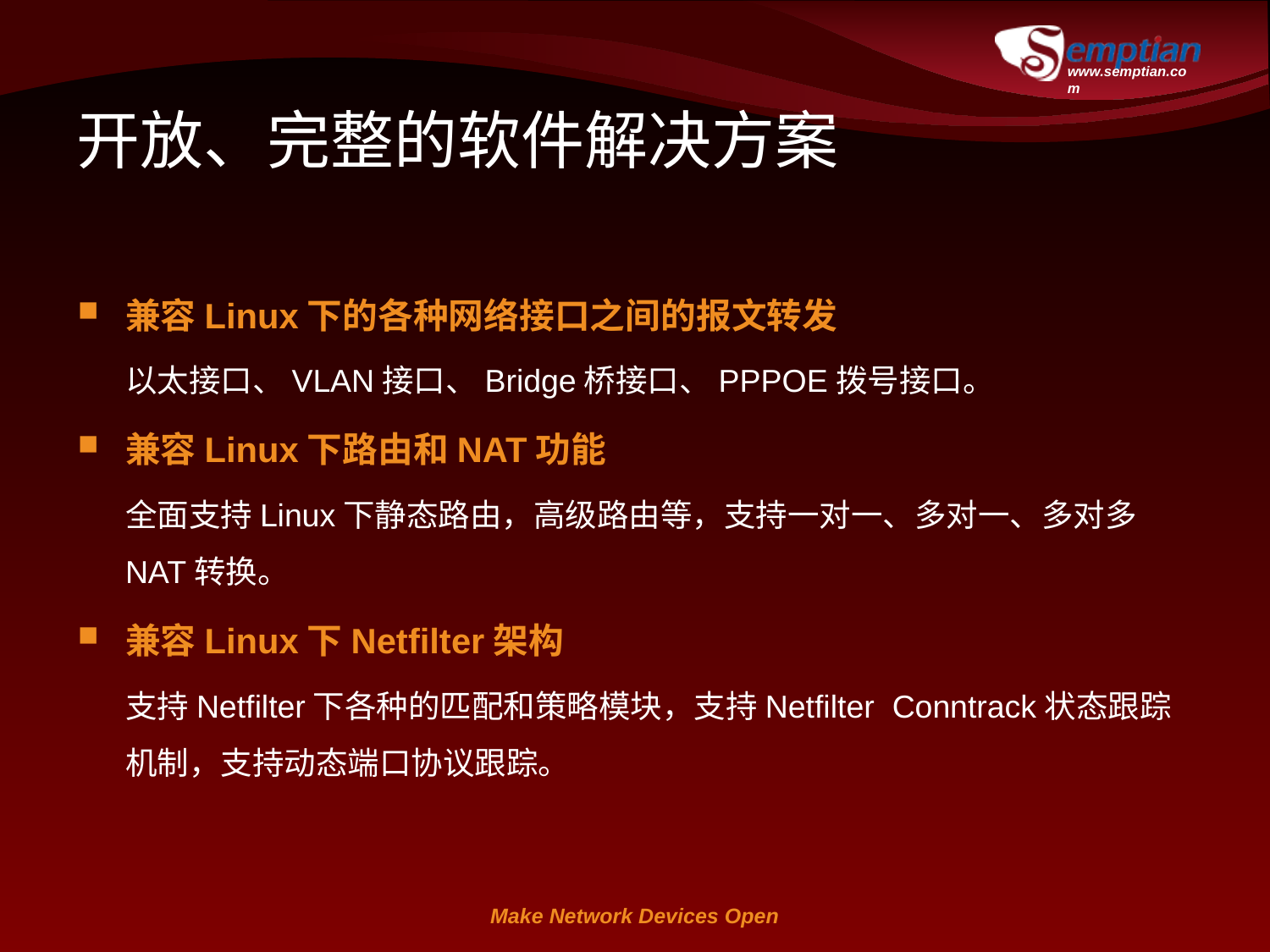

# 开放、完整的软件解决方案
兼容Linux下的各种网络接口之间的报文转发
	以太接口、VLAN接口、Bridge桥接口、PPPOE拨号接口。
兼容Linux下路由和NAT功能
	全面支持Linux下静态路由，高级路由等，支持一对一、多对一、多对多NAT转换。
兼容Linux下Netfilter架构
	支持Netfilter下各种的匹配和策略模块，支持Netfilter  Conntrack状态跟踪机制，支持动态端口协议跟踪。